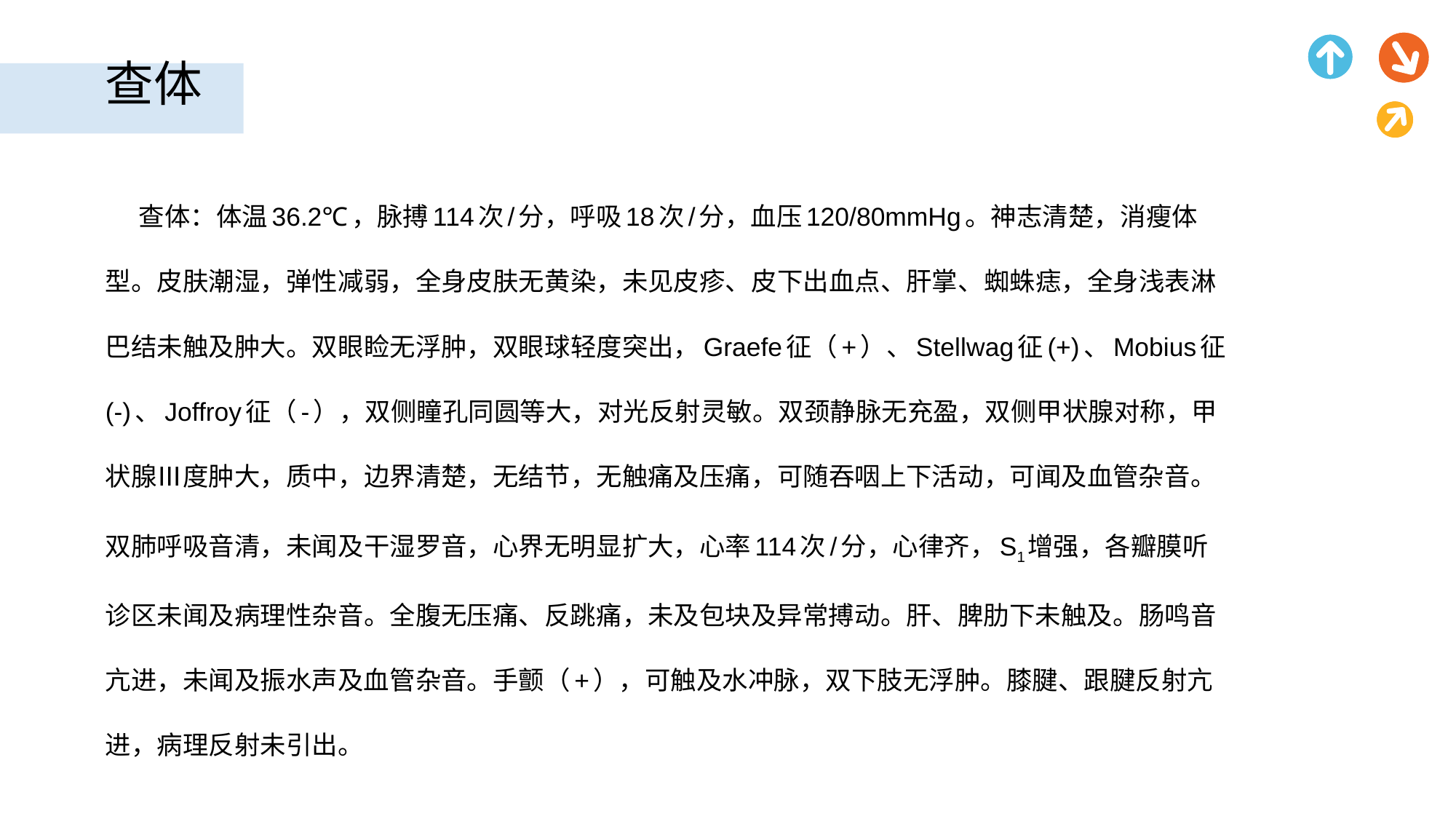

# 查体
      查体：体温36.2℃，脉搏114次/分，呼吸18次/分，血压120/80mmHg。神志清楚，消瘦体型。皮肤潮湿，弹性减弱，全身皮肤无黄染，未见皮疹、皮下出血点、肝掌、蜘蛛痣，全身浅表淋巴结未触及肿大。双眼睑无浮肿，双眼球轻度突出，Graefe征（+）、Stellwag征(+)、Mobius征(-)、Joffroy征（-），双侧瞳孔同圆等大，对光反射灵敏。双颈静脉无充盈，双侧甲状腺对称，甲状腺Ⅲ度肿大，质中，边界清楚，无结节，无触痛及压痛，可随吞咽上下活动，可闻及血管杂音。双肺呼吸音清，未闻及干湿罗音，心界无明显扩大，心率114次/分，心律齐，S1增强，各瓣膜听诊区未闻及病理性杂音。全腹无压痛、反跳痛，未及包块及异常搏动。肝、脾肋下未触及。肠鸣音亢进，未闻及振水声及血管杂音。手颤（+），可触及水冲脉，双下肢无浮肿。膝腱、跟腱反射亢进，病理反射未引出。